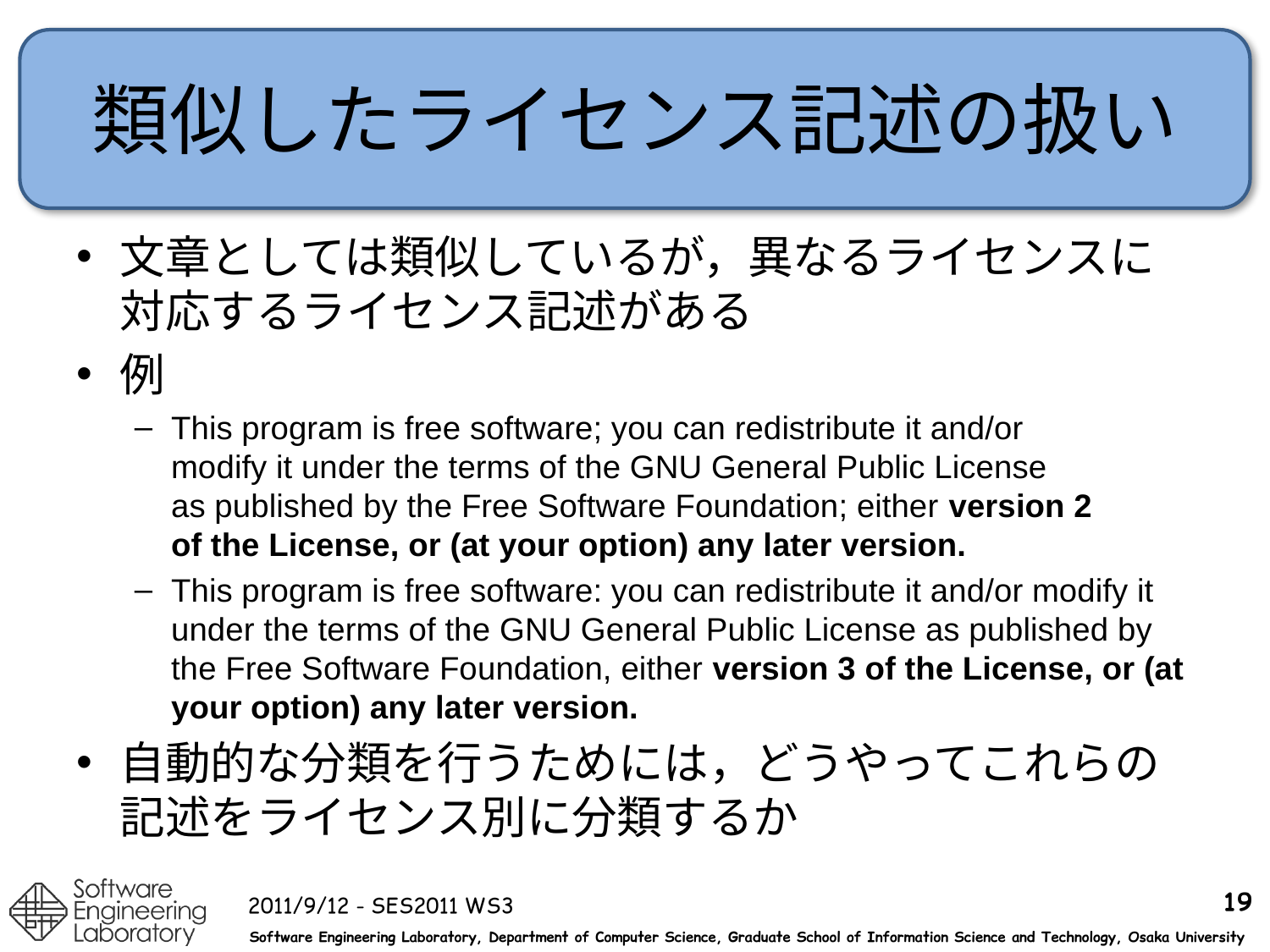

# 類似したライセンス記述の扱い
文章としては類似しているが，異なるライセンスに対応するライセンス記述がある
例
This program is free software; you can redistribute it and/or
modify it under the terms of the GNU General Public License
as published by the Free Software Foundation; either version 2
of the License, or (at your option) any later version.
This program is free software: you can redistribute it and/or modify it under the terms of the GNU General Public License as published by the Free Software Foundation, either version 3 of the License, or (at your option) any later version.
自動的な分類を行うためには，どうやってこれらの記述をライセンス別に分類するか
19
2011/9/12 - SES2011 WS3